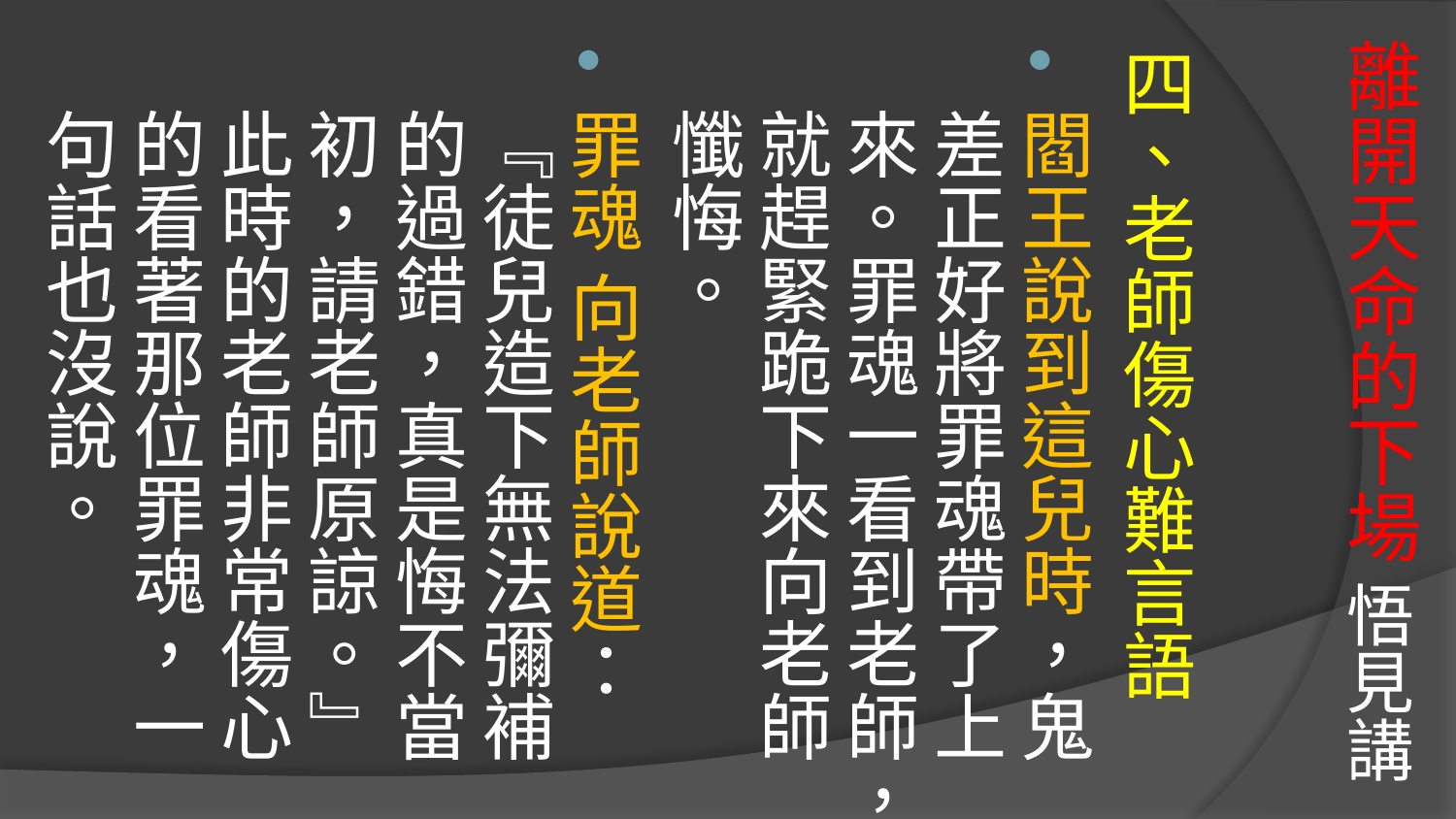

四、老師傷心難言語
閻王說到這兒時，鬼差正好將罪魂帶了上來。罪魂一看到老師，就趕緊跪下來向老師懺悔。
罪魂 向老師說道：『徒兒造下無法彌補的過錯，真是悔不當初，請老師原諒。』此時的老師非常傷心的看著那位罪魂，一句話也沒說。
# 離開天命的下場 悟見講